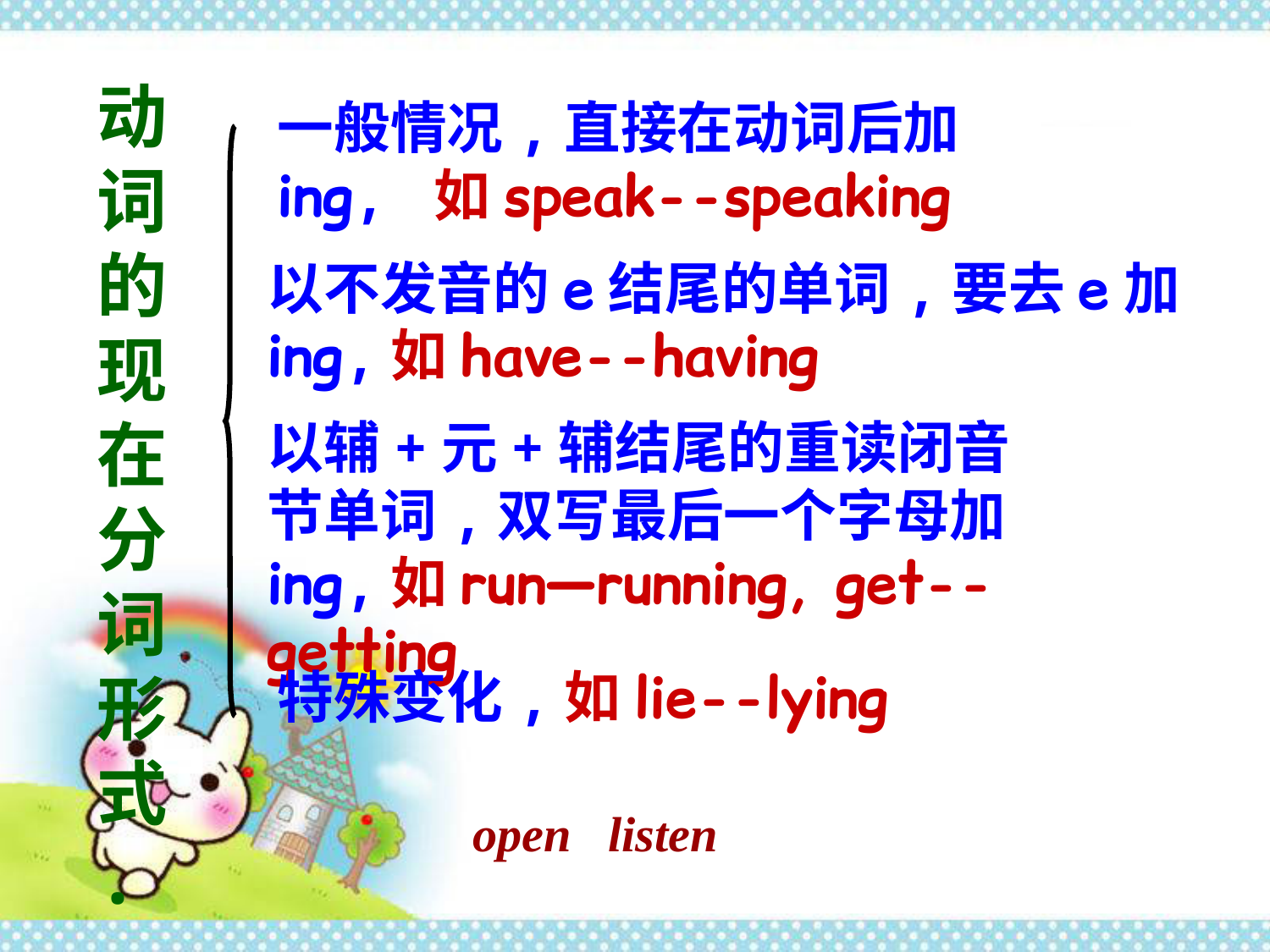

动词的现在分词形式.
一般情况,直接在动词后加ing, 如speak--speaking

以不发音的e结尾的单词,要去e加ing,如have--having
以辅+元+辅结尾的重读闭音节单词,双写最后一个字母加ing,如run—running, get--getting
特殊变化,如lie--lying
open   listen